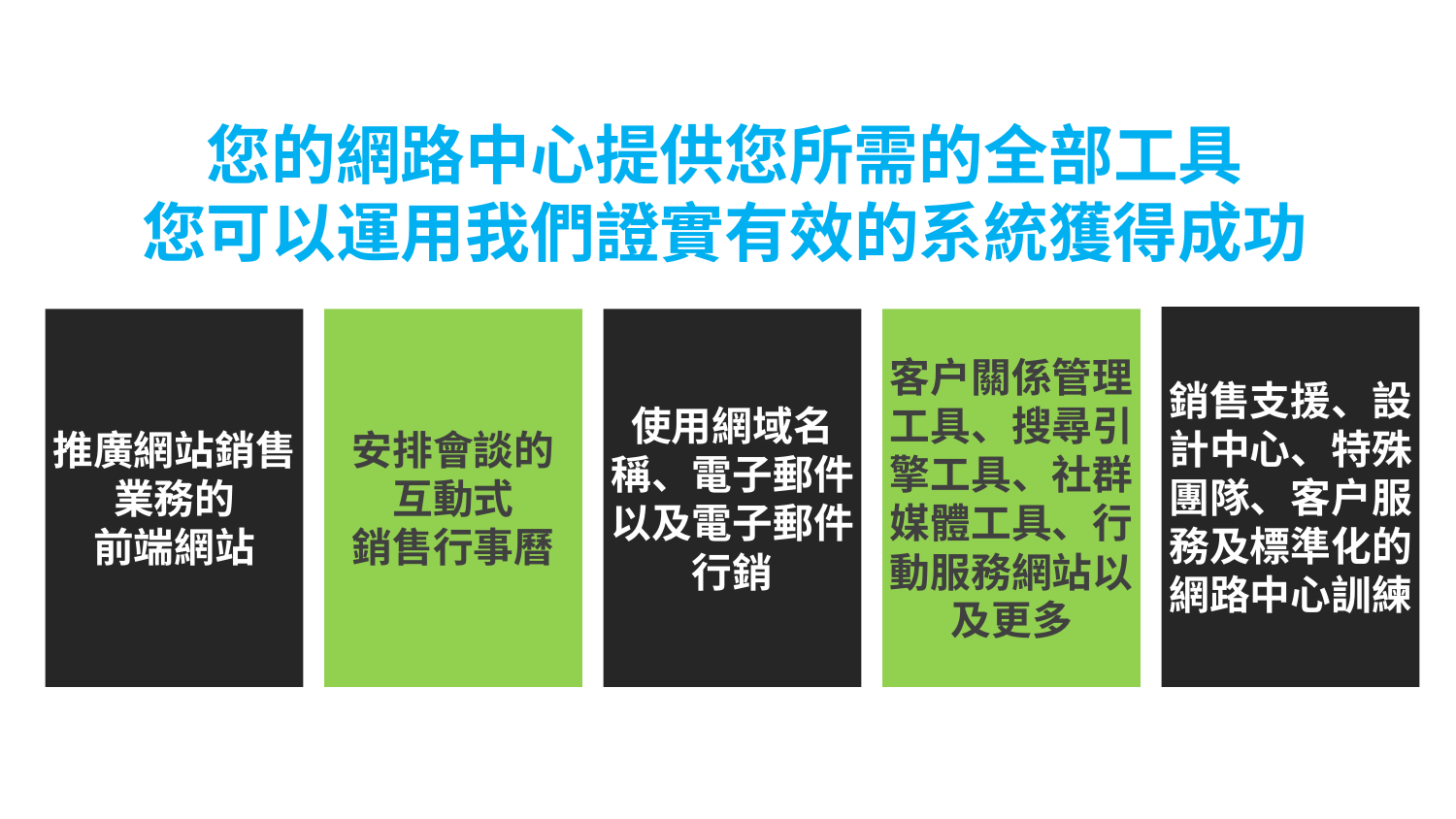

您的網路中心提供您所需的全部工具
您可以運用我們證實有效的系統獲得成功

銷售支援、設計中心、特殊團隊、客戶服務及標準化的網路中心訓練

推廣網站銷售業務的
前端網站

安排會談的
互動式
銷售行事曆

客戶關係管理工具、搜尋引擎工具、社群媒體工具、行動服務網站以及更多

使用網域名稱、電子郵件以及電子郵件行銷